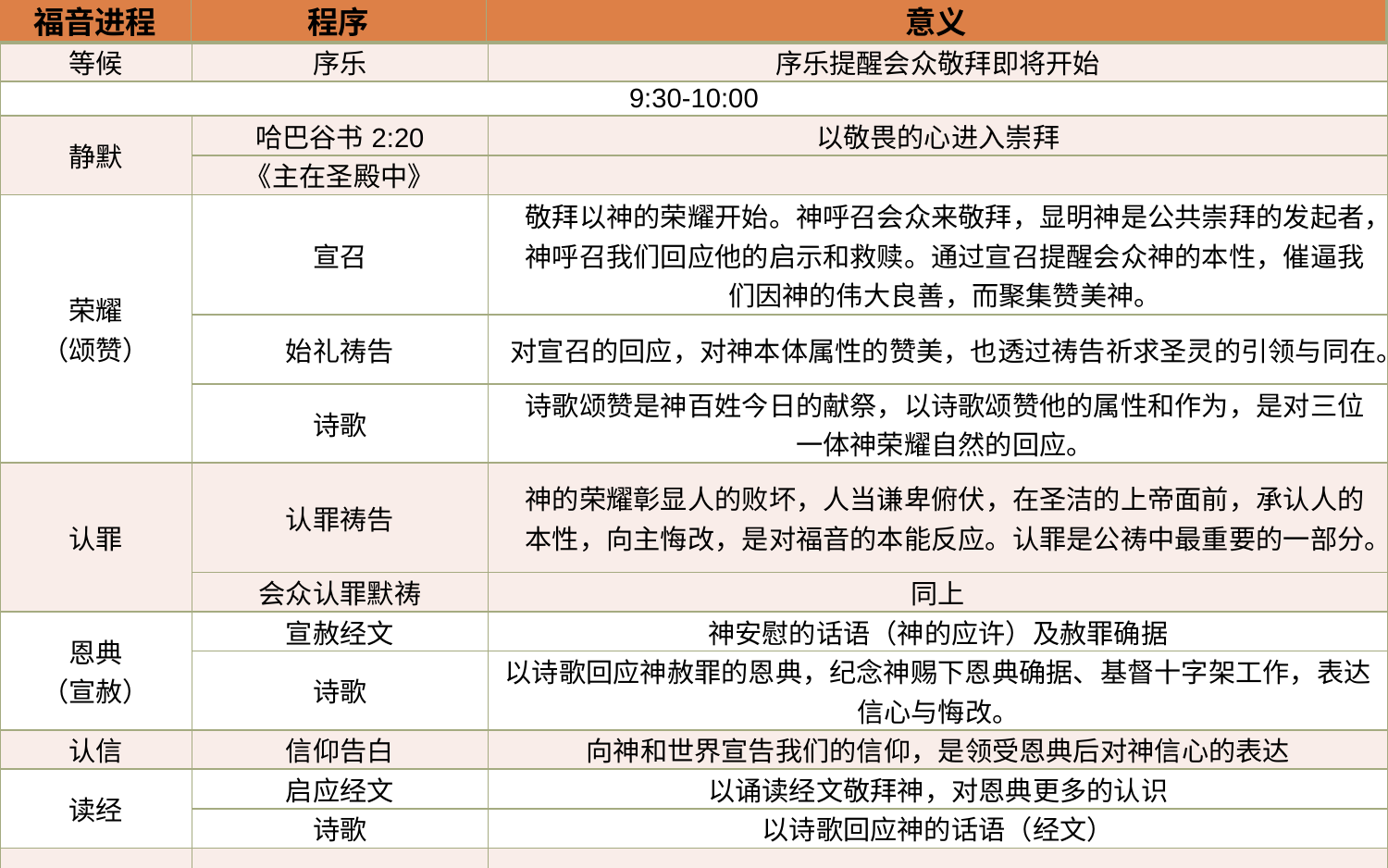

| 福音进程 | 程序 | 意义 |
| --- | --- | --- |
| 福音进程 | 程序 | 意义 |
| --- | --- | --- |
| 等候 | 序乐 | 序乐提醒会众敬拜即将开始 |
| 9:30-10:00 |  |  |
| 静默 | 哈巴谷书2:20 | 以敬畏的心进入崇拜 |
|  | 《主在圣殿中》 |  |
| 荣耀 （颂赞） | 宣召 | 敬拜以神的荣耀开始。神呼召会众来敬拜，显明神是公共崇拜的发起者，神呼召我们回应他的启示和救赎。通过宣召提醒会众神的本性，催逼我们因神的伟大良善，而聚集赞美神。 |
|  | 始礼祷告 | 对宣召的回应，对神本体属性的赞美，也透过祷告祈求圣灵的引领与同在。 |
|  | 诗歌 | 诗歌颂赞是神百姓今日的献祭，以诗歌颂赞他的属性和作为，是对三位一体神荣耀自然的回应。 |
| 认罪 | 认罪祷告 | 神的荣耀彰显人的败坏，人当谦卑俯伏，在圣洁的上帝面前，承认人的本性，向主悔改，是对福音的本能反应。认罪是公祷中最重要的一部分。 |
|  | 会众认罪默祷 | 同上 |
| 恩典 （宣赦） | 宣赦经文 | 神安慰的话语（神的应许）及赦罪确据 |
|  | 诗歌 | 以诗歌回应神赦罪的恩典，纪念神赐下恩典确据、基督十字架工作，表达信心与悔改。 |
| 认信 | 信仰告白 | 向神和世界宣告我们的信仰，是领受恩典后对神信心的表达 |
| 读经 | 启应经文 | 以诵读经文敬拜神，对恩典更多的认识 |
|  | 诗歌 | 以诗歌回应神的话语（经文） |
| 祈求 | 牧祷 | 牧者代表教会献上祈求，盼望在为神而活的生命中得到帮助 |
| 感恩 （奉献） | 奉献经文 | 以经文光照会众表达对神的奉献，为神的恩典而感恩。这是神的呼召和要求，也是领会福音的心所产生的自然反应。 |
|  | 诗歌 | 以诗歌回应神的恩典，奉献是对神表示感恩的行动 |
|  | 奉献祷告 | 在感恩中表达对上帝的委身和奉献 |
|  |  |  |
| 10:00-10:55 |  |  |
| 教导 （证道） | 宣读证道经文 | 宣读神的话语 |
|  | 祷告 | 证道前祈求圣灵光照 |
|  | 证道 | 宣讲神的话语，以获得蒙神喜悦的话语知识，从神话语而来的教导 |
|  | 回应诗歌 | 会众对神话语的回应，愿意活出所听的道。 |
| 10:55-11:10 |  |  |
| 圣餐 | 读经 | 林前11:23-29 |
|  | 劝勉 |  |
|  | 祷告 |  |
|  | 擘饼分杯 |  |
|  | 诗歌 |  |
| 10:55-11:00（11:10-11:15） |  |  |
| 使命 （差遣祝福） | 牧师祝福/主祷文 | 祝福差遣，会众奉差去见证主恩 |
|  | 《阿门颂》 | 回应祝福 |
| 团契相交 | 报告 | 团契相交 |
|  | 迎新 | 团契相交 |
|  | 问安 | 团契相交 |
| 结束 | 殿乐 | 以诗歌传递教会异象，欢送君王的离场，敬拜结束。 |
|  | 结束 | 散会 |